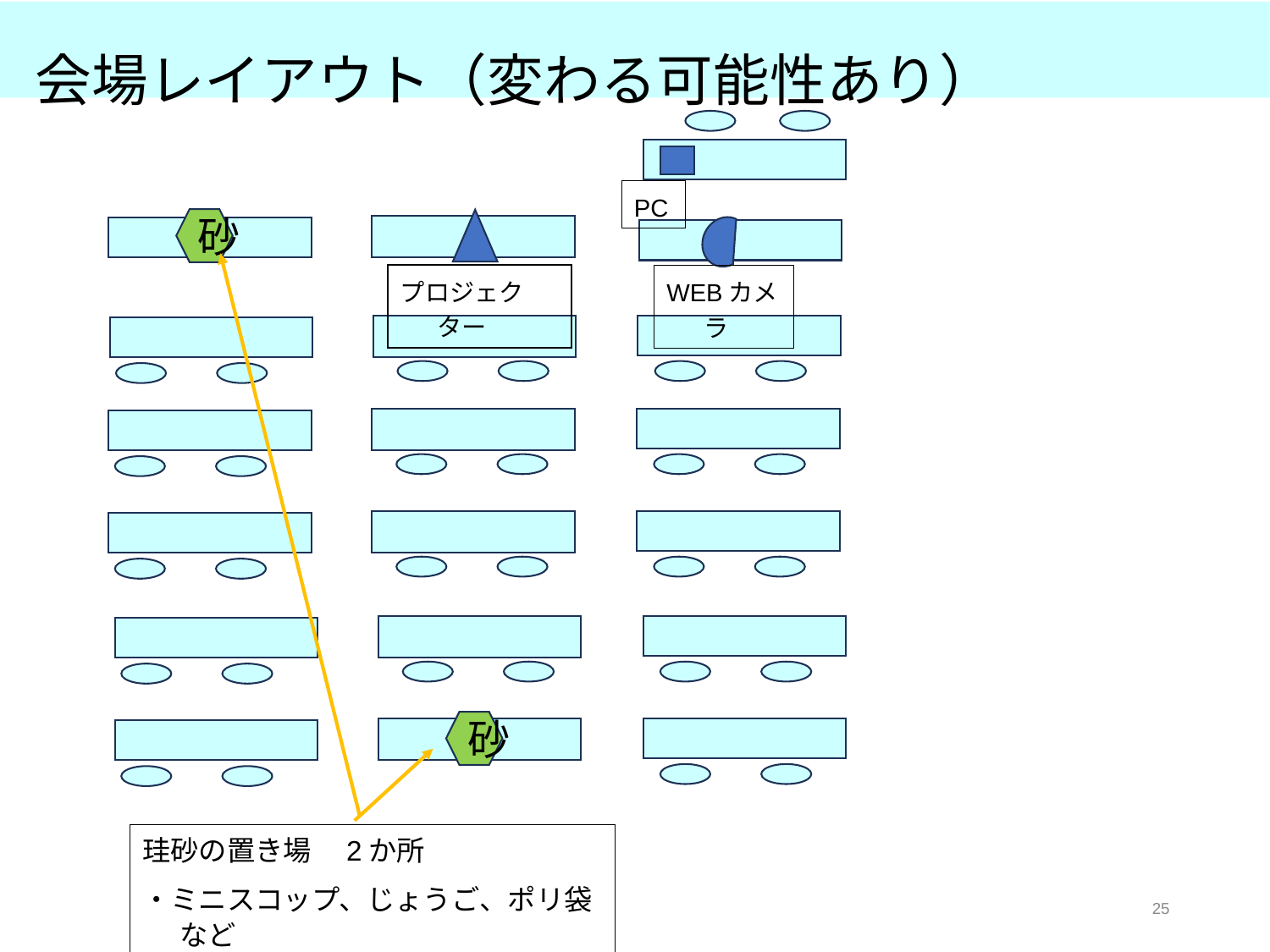

# 会場レイアウト（変わる可能性あり）

PC
砂

プロジェクター
WEBカメラ

砂

珪砂の置き場　2か所
・ミニスコップ、じょうご、ポリ袋など
25